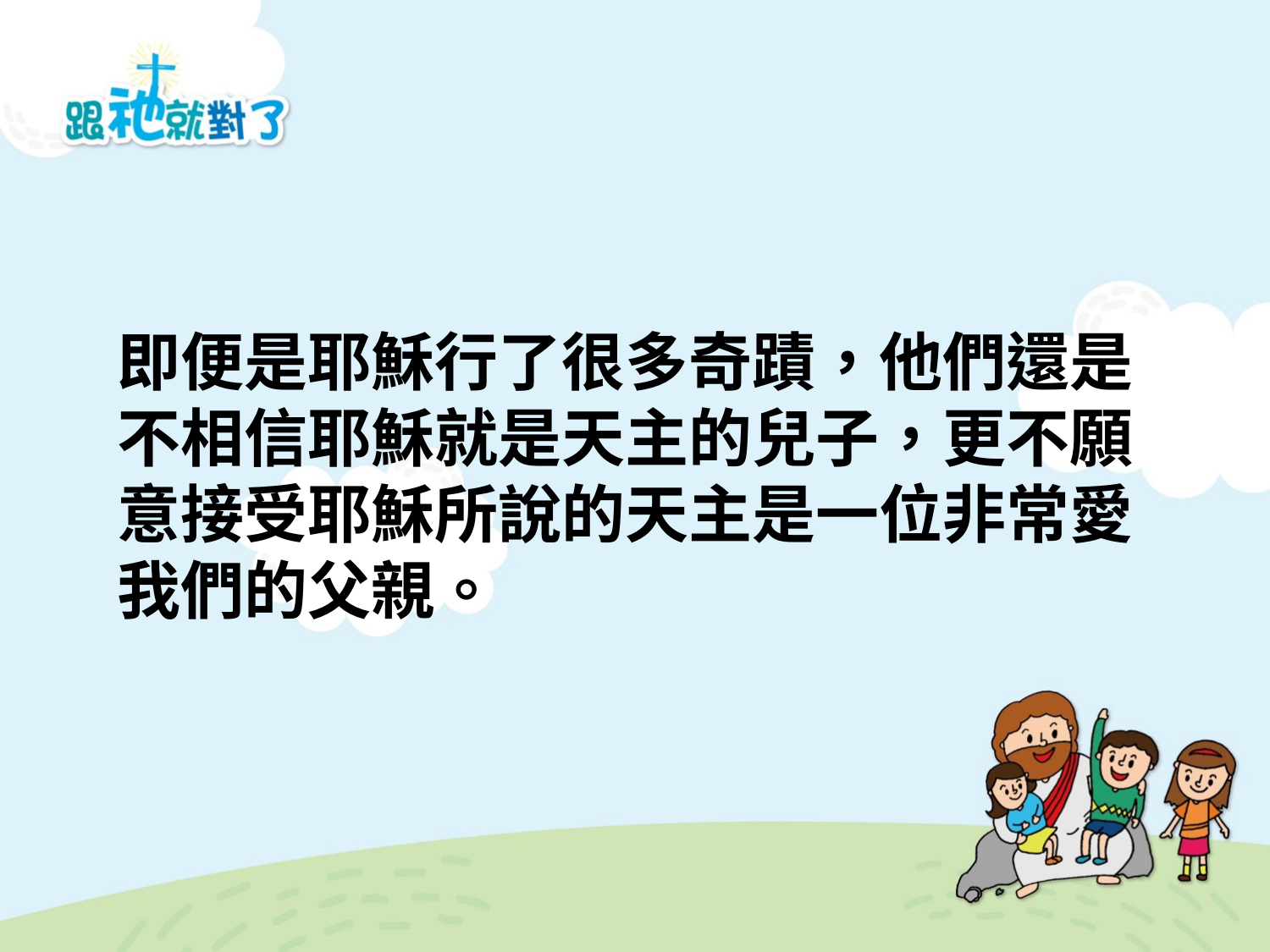

即便是耶穌行了很多奇蹟，他們還是不相信耶穌就是天主的兒子，更不願意接受耶穌所說的天主是一位非常愛我們的父親。